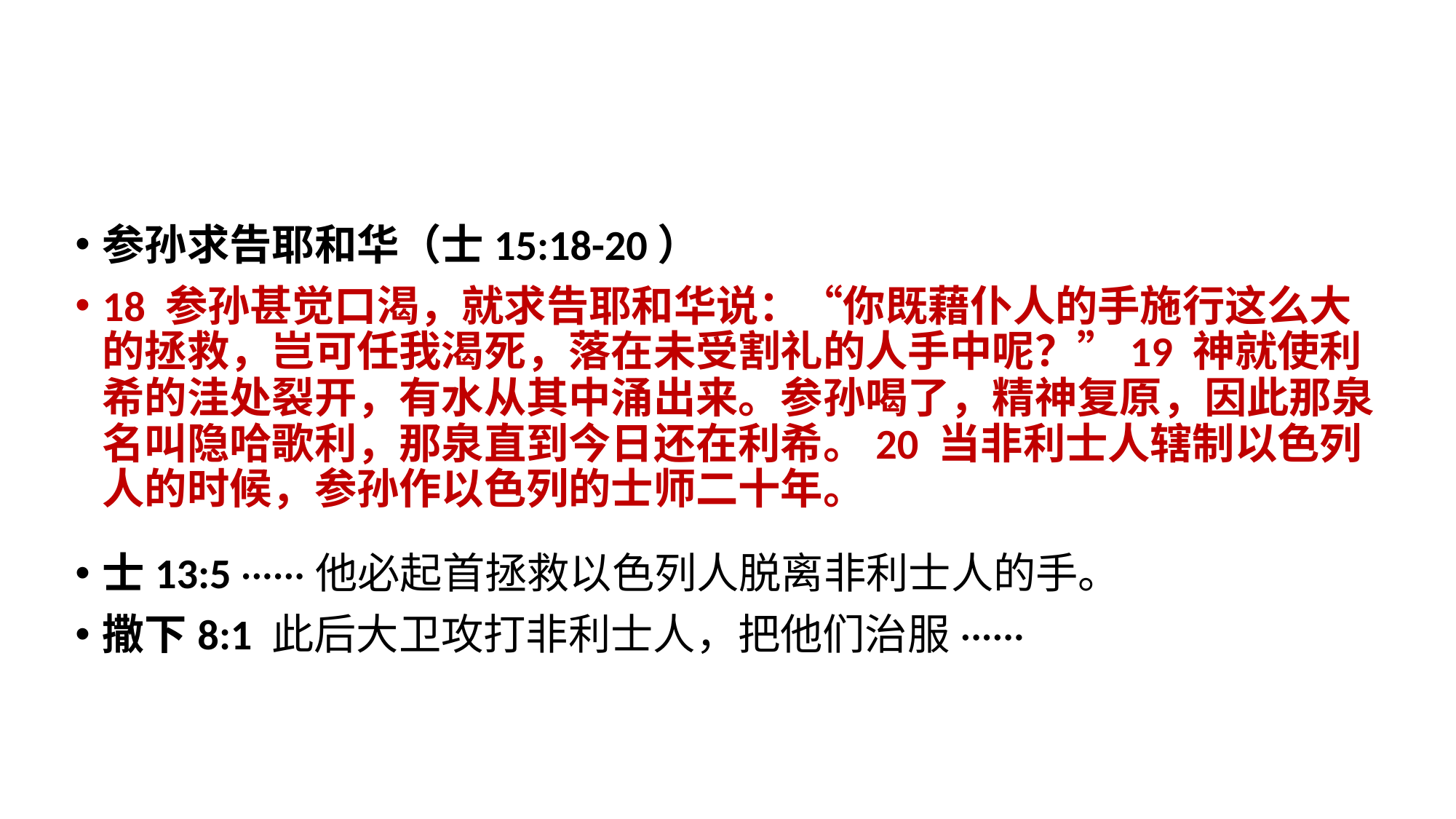

参孙求告耶和华（士15:18-20）
18 参孙甚觉口渴，就求告耶和华说：“你既藉仆人的手施行这么大的拯救，岂可任我渴死，落在未受割礼的人手中呢？”19 神就使利希的洼处裂开，有水从其中涌出来。参孙喝了，精神复原，因此那泉名叫隐哈歌利，那泉直到今日还在利希。20 当非利士人辖制以色列人的时候，参孙作以色列的士师二十年。

士13:5 ······他必起首拯救以色列人脱离非利士人的手。
撒下8:1 此后大卫攻打非利士人，把他们治服······